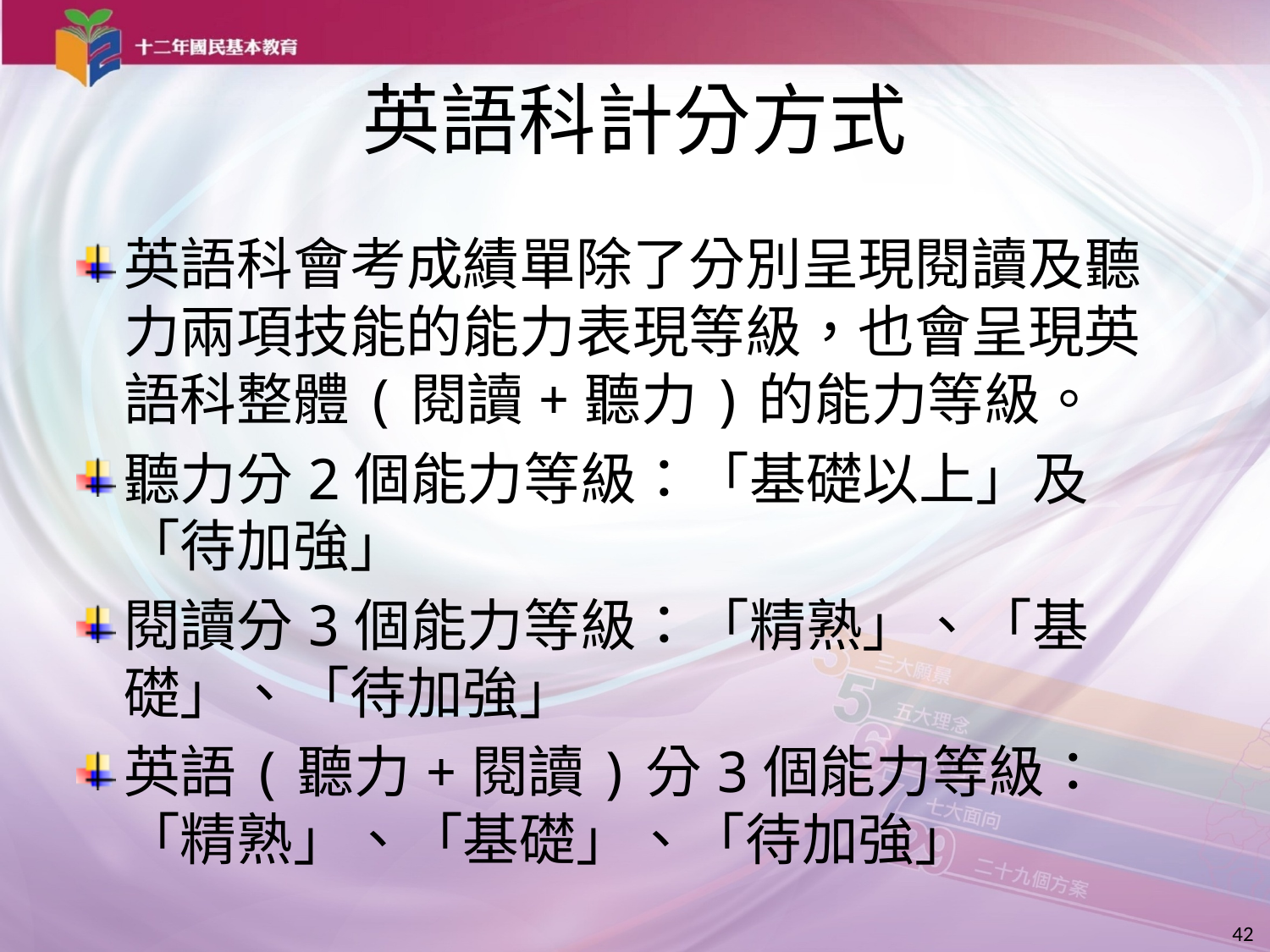

# 英語科計分方式
英語科會考成績單除了分別呈現閱讀及聽力兩項技能的能力表現等級，也會呈現英語科整體(閱讀+聽力)的能力等級。
聽力分2個能力等級：「基礎以上」及「待加強」
閱讀分3個能力等級：「精熟」、「基礎」、「待加強」
英語(聽力+閱讀)分3個能力等級：「精熟」、「基礎」、「待加強」